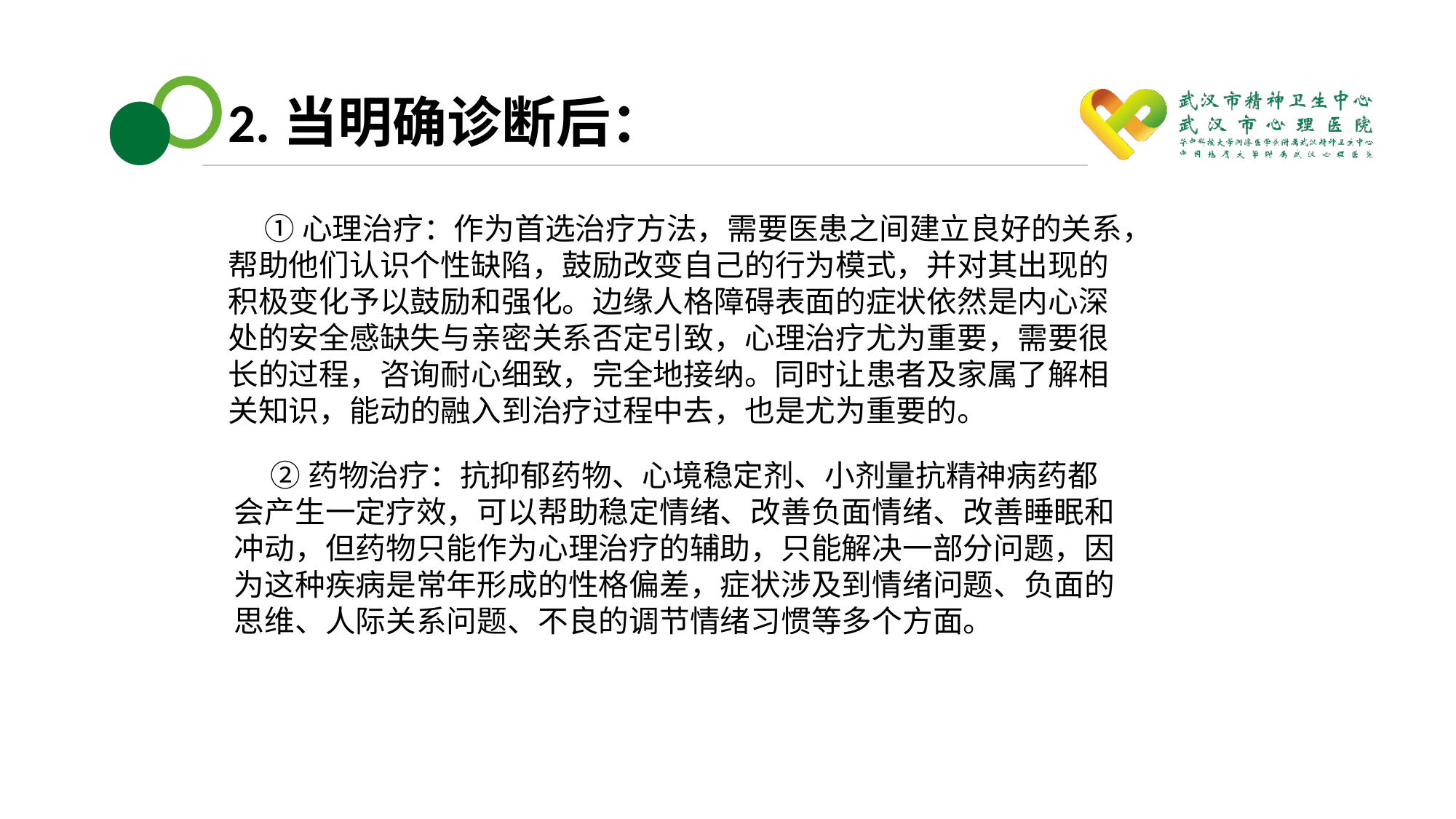

# 2.当明确诊断后：
①心理治疗：作为首选治疗方法，需要医患之间建立良好的关系，帮助他们认识个性缺陷，鼓励改变自己的行为模式，并对其出现的积极变化予以鼓励和强化。边缘人格障碍表面的症状依然是内心深处的安全感缺失与亲密关系否定引致，心理治疗尤为重要，需要很长的过程，咨询耐心细致，完全地接纳。同时让患者及家属了解相关知识，能动的融入到治疗过程中去，也是尤为重要的。
②药物治疗：抗抑郁药物、心境稳定剂、小剂量抗精神病药都会产生一定疗效，可以帮助稳定情绪、改善负面情绪、改善睡眠和冲动，但药物只能作为心理治疗的辅助，只能解决一部分问题，因为这种疾病是常年形成的性格偏差，症状涉及到情绪问题、负面的思维、人际关系问题、不良的调节情绪习惯等多个方面。